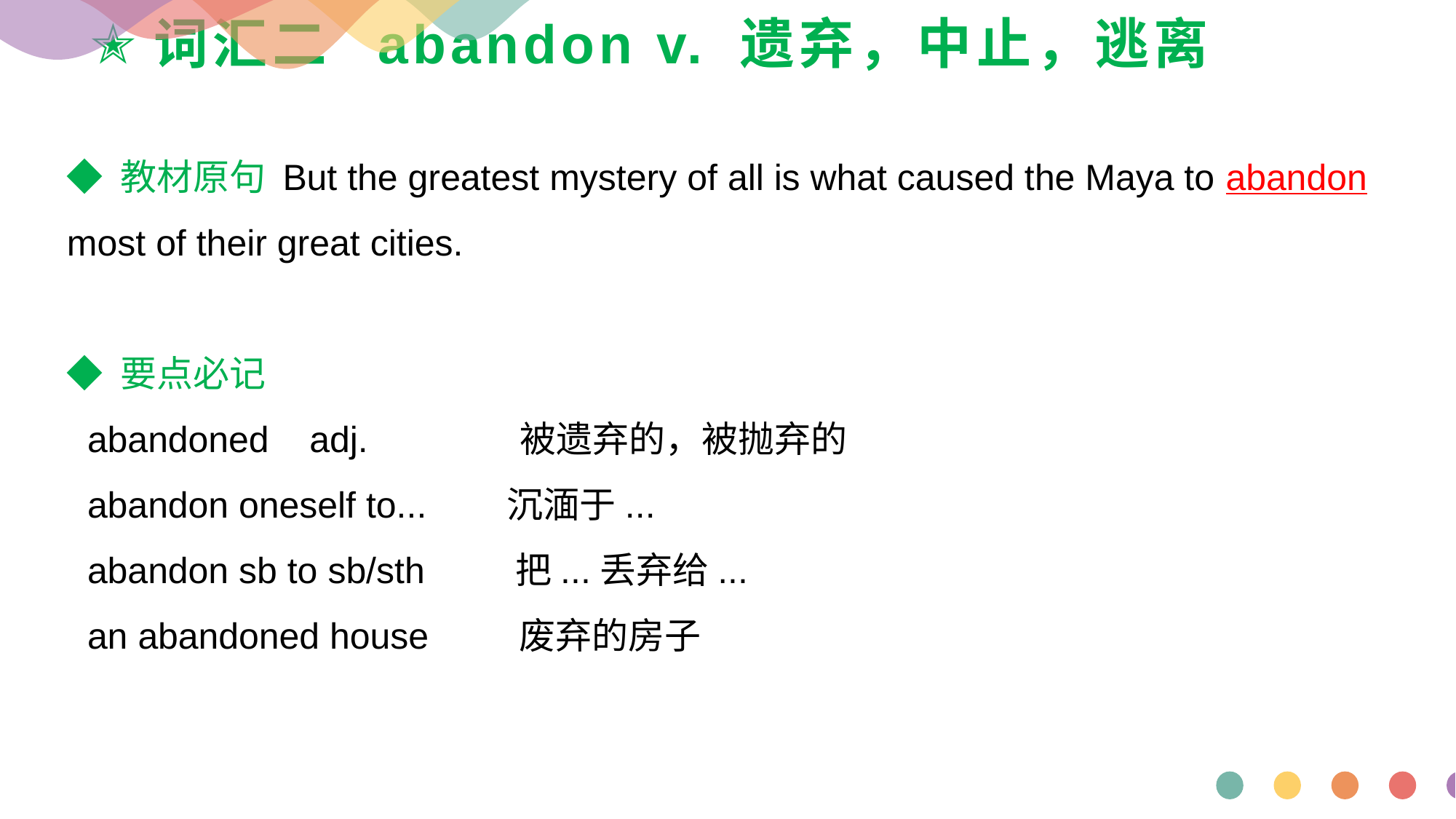

# ✭词汇二  abandon v. 遗弃，中止，逃离
◆ 教材原句 But the greatest mystery of all is what caused the Maya to abandon most of their great cities.

◆ 要点必记
  abandoned    adj.              被遗弃的，被抛弃的
  abandon oneself to...       沉湎于...
  abandon sb to sb/sth        把...丢弃给...
  an abandoned house        废弃的房子